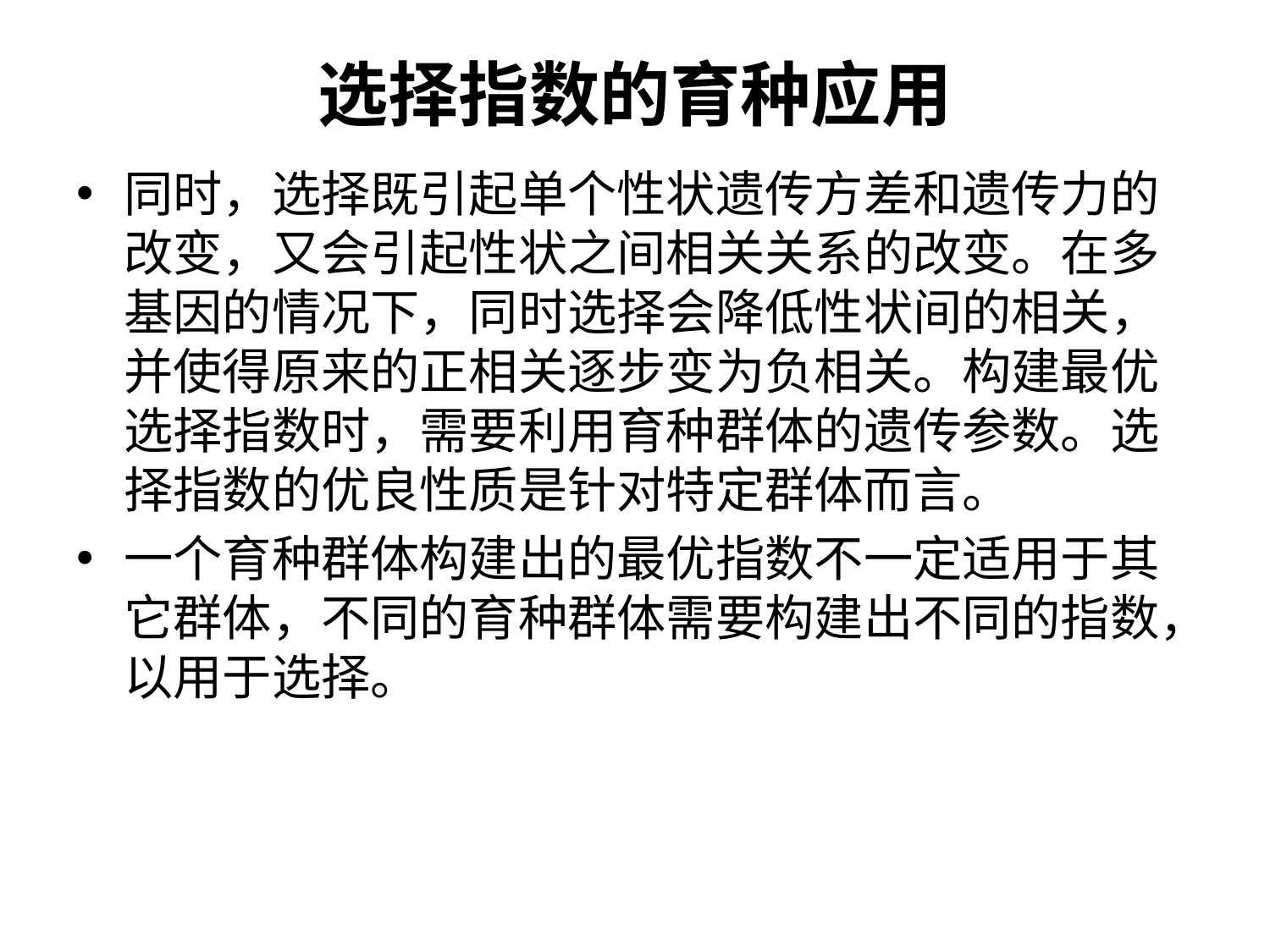

# 选择指数的育种应用
同时，选择既引起单个性状遗传方差和遗传力的改变，又会引起性状之间相关关系的改变。在多基因的情况下，同时选择会降低性状间的相关，并使得原来的正相关逐步变为负相关。构建最优选择指数时，需要利用育种群体的遗传参数。选择指数的优良性质是针对特定群体而言。
一个育种群体构建出的最优指数不一定适用于其它群体，不同的育种群体需要构建出不同的指数，以用于选择。